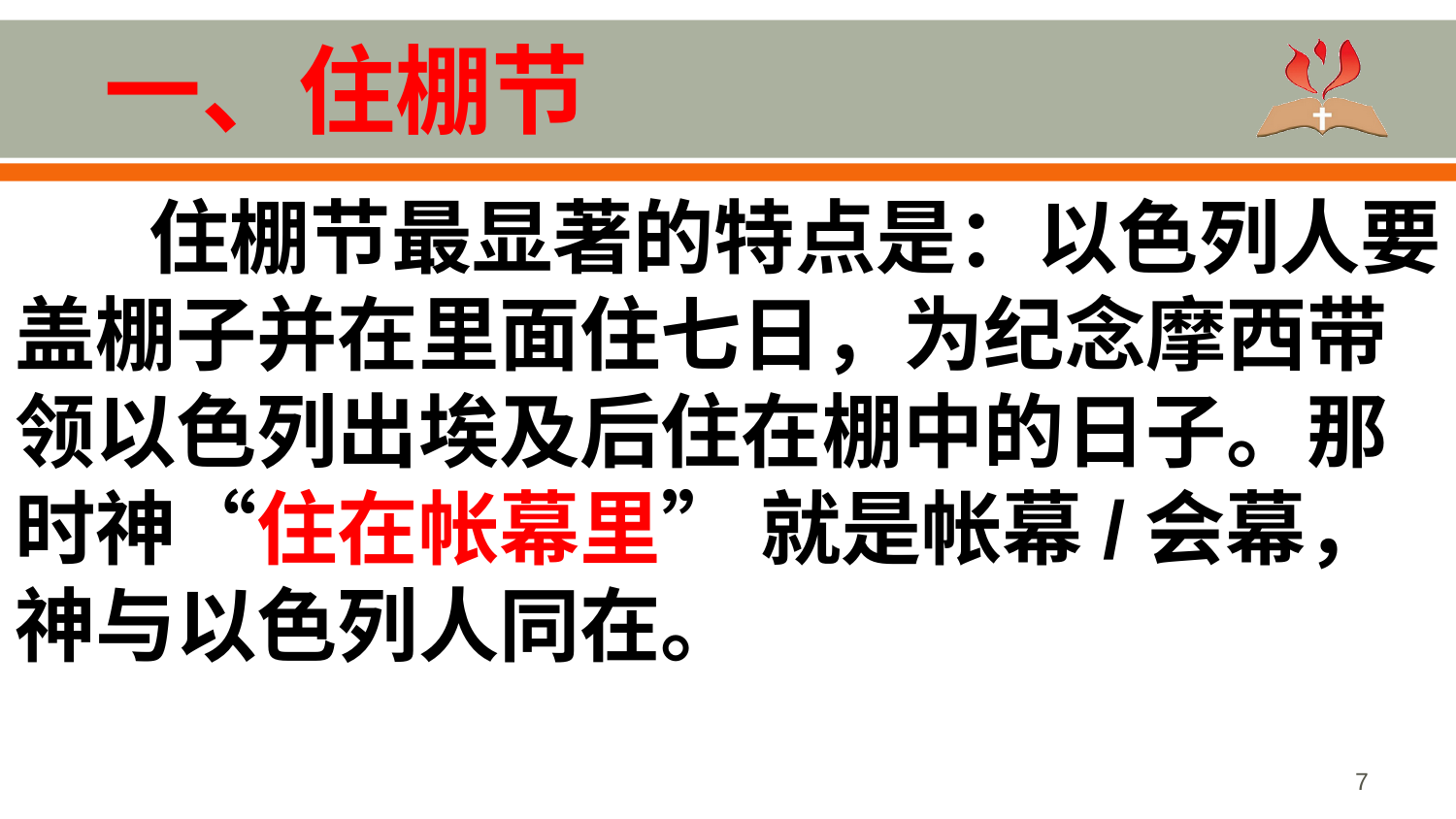

# 一、住棚节
    住棚节最显著的特点是：以色列人要盖棚子并在里面住七日，为纪念摩西带领以色列出埃及后住在棚中的日子。那时神“住在帐幕里” 就是帐幕/会幕，神与以色列人同在。

7